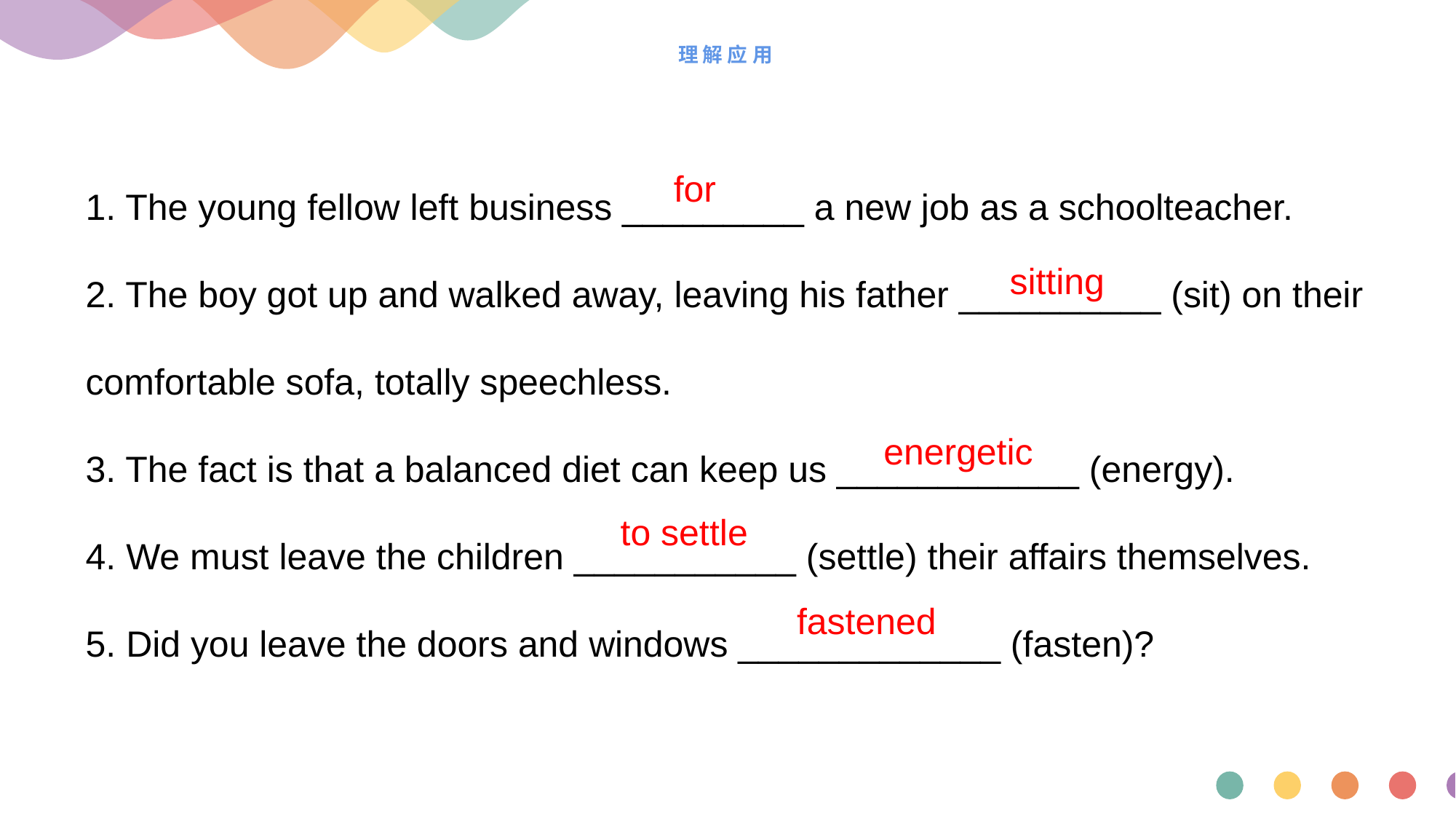

# 理解应用
1. The young fellow left business _________ a new job as a schoolteacher.
2. The boy got up and walked away, leaving his father __________ (sit) on their comfortable sofa, totally speechless.
3. The fact is that a balanced diet can keep us ____________ (energy).
4. We must leave the children ___________ (settle) their affairs themselves.
5. Did you leave the doors and windows _____________ (fasten)?
   for
  sitting
energetic
 to settle
fastened